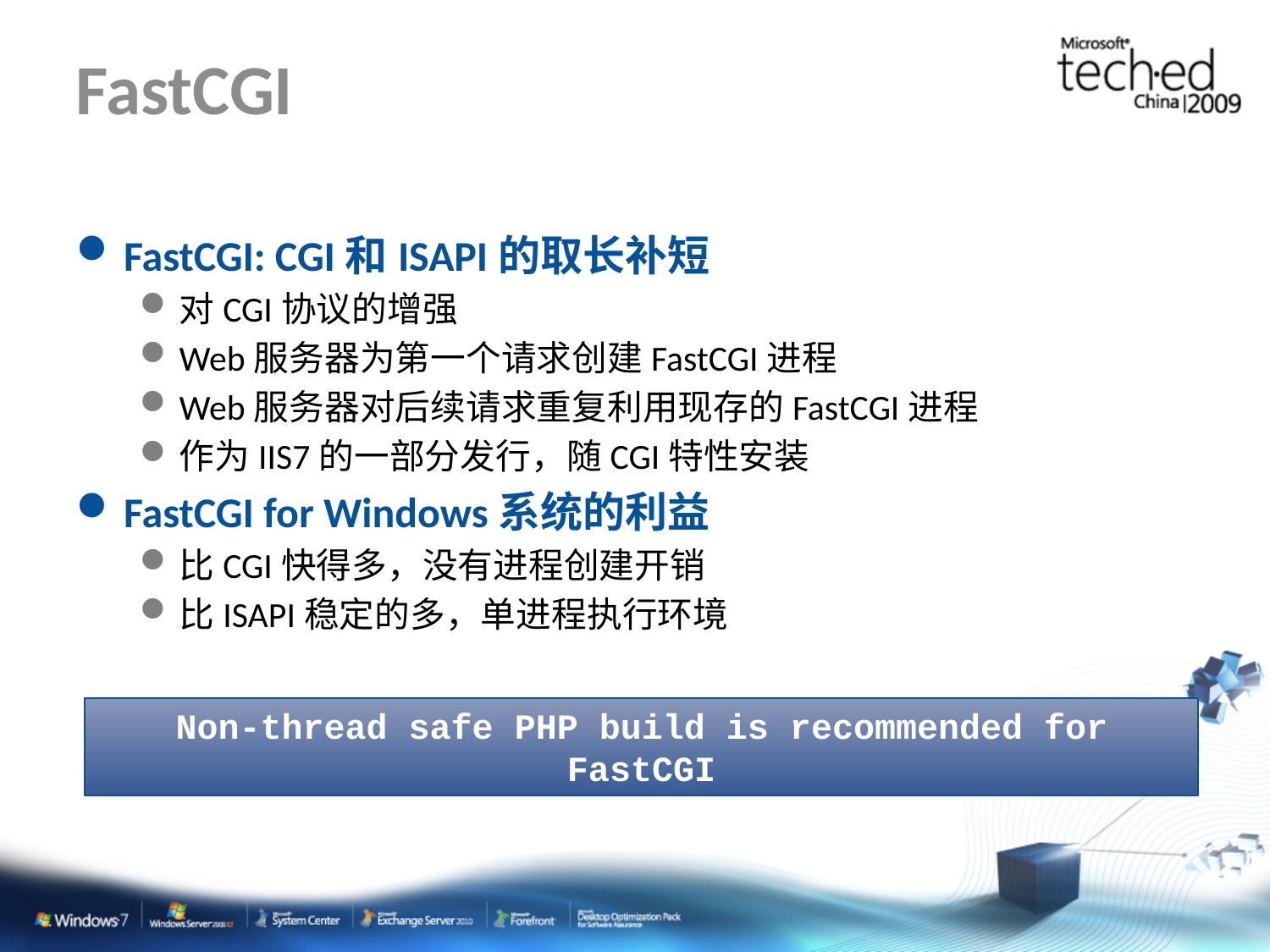

# FastCGI
FastCGI: CGI和ISAPI的取长补短
对CGI协议的增强
Web服务器为第一个请求创建FastCGI进程
Web服务器对后续请求重复利用现存的FastCGI进程
作为IIS7的一部分发行，随CGI特性安装
FastCGI for Windows系统的利益
比CGI快得多，没有进程创建开销
比ISAPI稳定的多，单进程执行环境
Non-thread safe PHP build is recommended for FastCGI